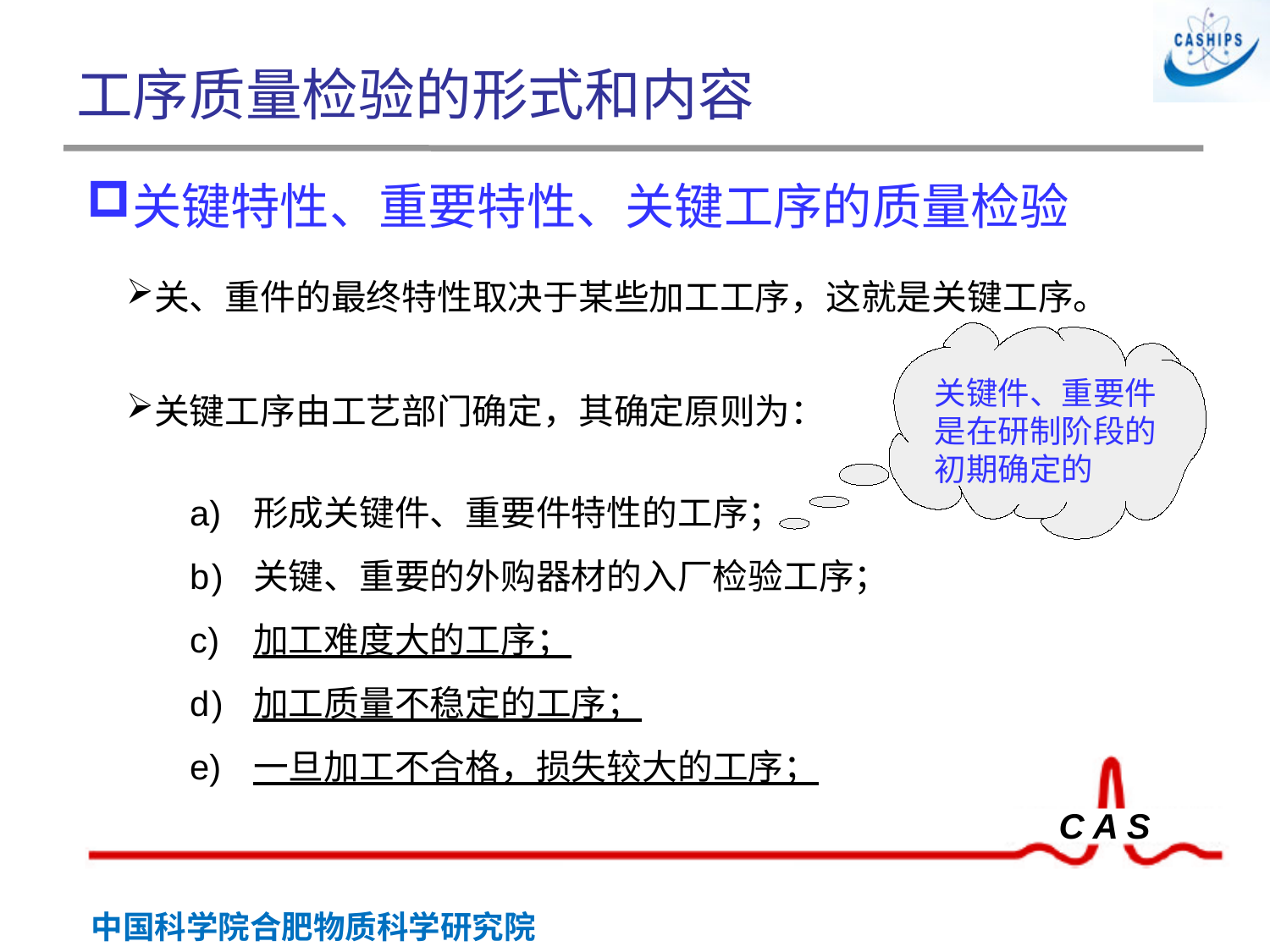

# 工序质量检验的形式和内容
关键特性、重要特性、关键工序的质量检验

关、重件的最终特性取决于某些加工工序，这就是关键工序。

关键工序由工艺部门确定，其确定原则为：

形成关键件、重要件特性的工序；
关键、重要的外购器材的入厂检验工序；
加工难度大的工序；
加工质量不稳定的工序；
一旦加工不合格，损失较大的工序；

关键件、重要件是在研制阶段的初期确定的
  胶印章
钢印章
封印章